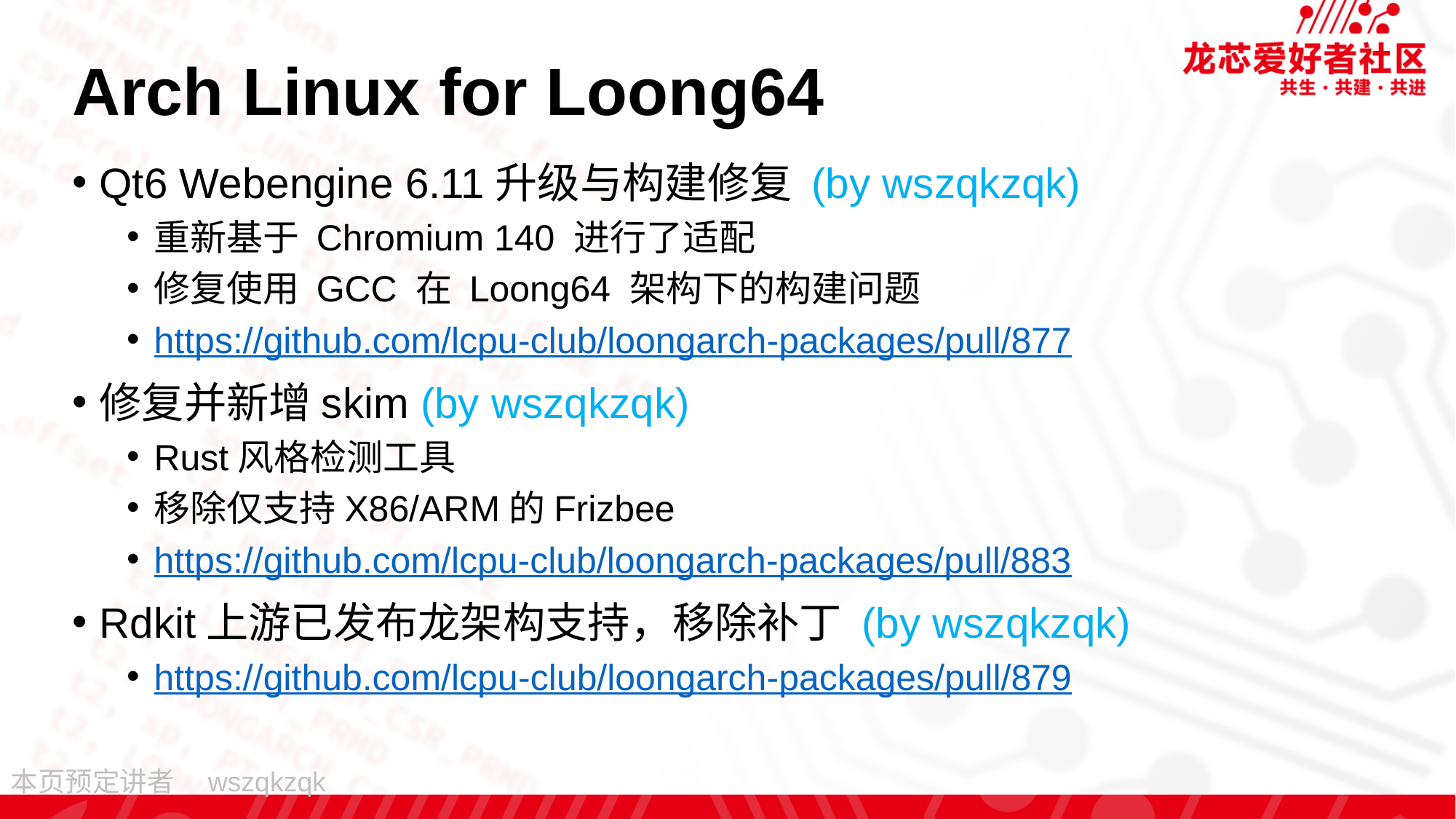

# Arch Linux for Loong64
Qt6 Webengine 6.11升级与构建修复 (by wszqkzqk)
重新基于 Chromium 140 进行了适配
修复使用 GCC 在 Loong64 架构下的构建问题
https://github.com/lcpu-club/loongarch-packages/pull/877
修复并新增skim (by wszqkzqk)
Rust风格检测工具
移除仅支持X86/ARM的Frizbee
https://github.com/lcpu-club/loongarch-packages/pull/883
Rdkit上游已发布龙架构支持，移除补丁 (by wszqkzqk)
https://github.com/lcpu-club/loongarch-packages/pull/879

wszqkzqk